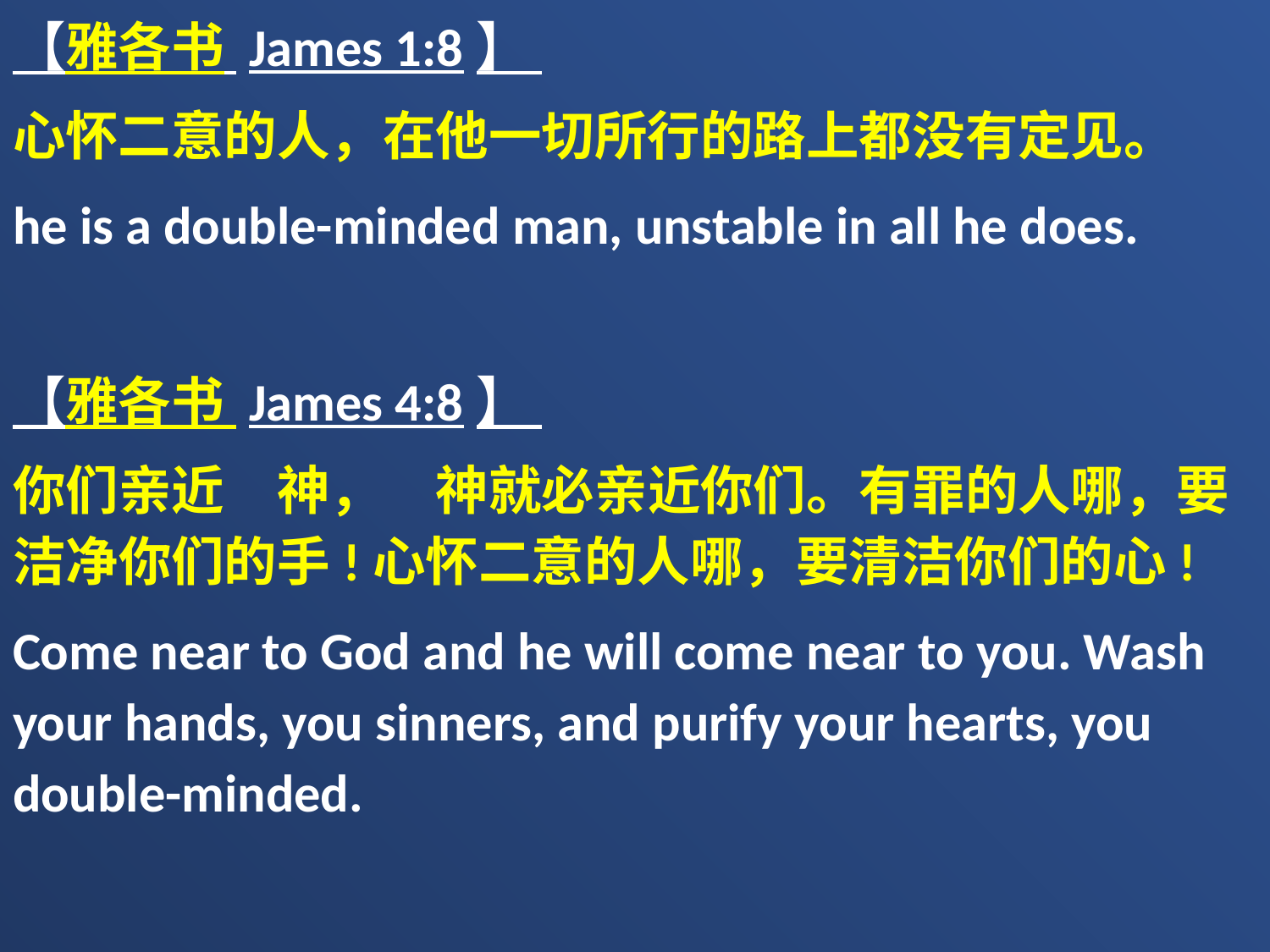

【雅各书 James 1:8】
心怀二意的人，在他一切所行的路上都没有定见。
he is a double-minded man, unstable in all he does.

【雅各书 James 4:8】
你们亲近　神，　神就必亲近你们。有罪的人哪，要洁净你们的手!心怀二意的人哪，要清洁你们的心!
Come near to God and he will come near to you. Wash your hands, you sinners, and purify your hearts, you double-minded.